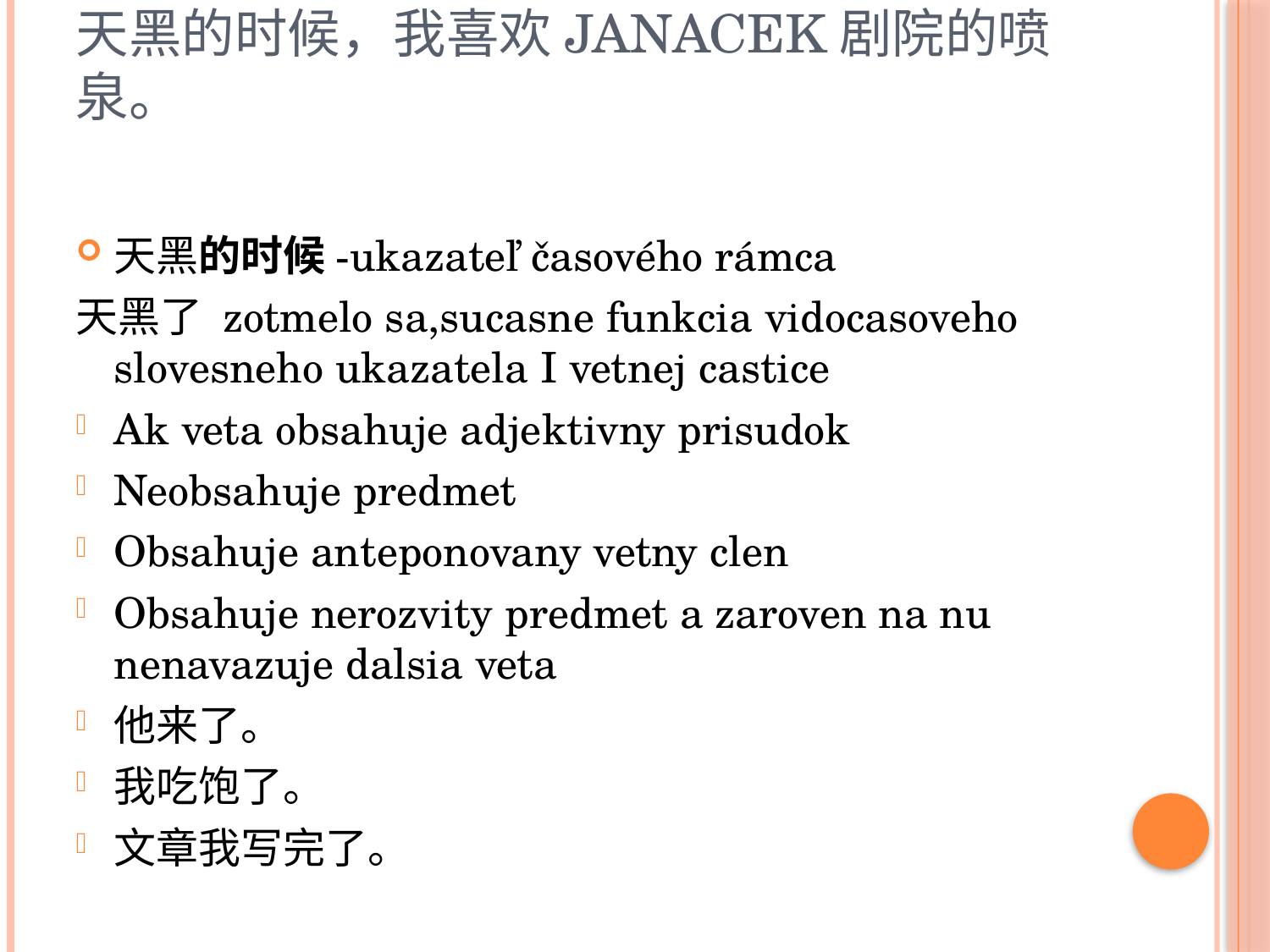

# 天黑的时候，我喜欢JANACEK剧院的喷泉。
天黑的时候-ukazateľ časového rámca
天黑了 zotmelo sa,sucasne funkcia vidocasoveho slovesneho ukazatela I vetnej castice
Ak veta obsahuje adjektivny prisudok
Neobsahuje predmet
Obsahuje anteponovany vetny clen
Obsahuje nerozvity predmet a zaroven na nu nenavazuje dalsia veta
他来了。
我吃饱了。
文章我写完了。